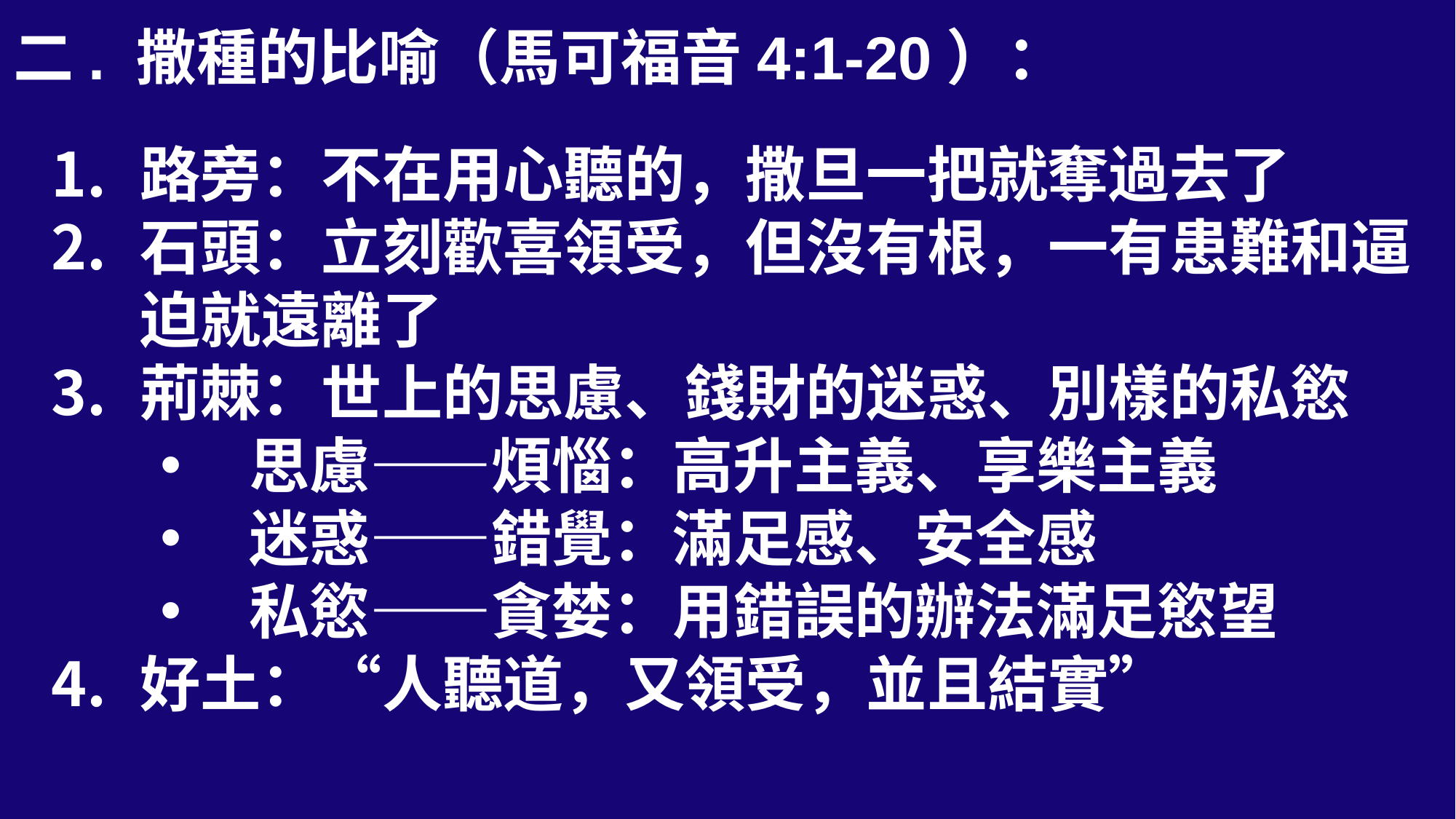

二. 撒種的比喻（馬可福音4:1-20）：
路旁：不在用心聽的，撒旦一把就奪過去了
石頭：立刻歡喜領受，但沒有根，一有患難和逼迫就遠離了
荊棘：世上的思慮、錢財的迷惑、別樣的私慾
思慮——煩惱：高升主義、享樂主義
迷惑——錯覺：滿足感、安全感
私慾——貪婪：用錯誤的辦法滿足慾望
好土：“人聽道，又領受，並且結實”